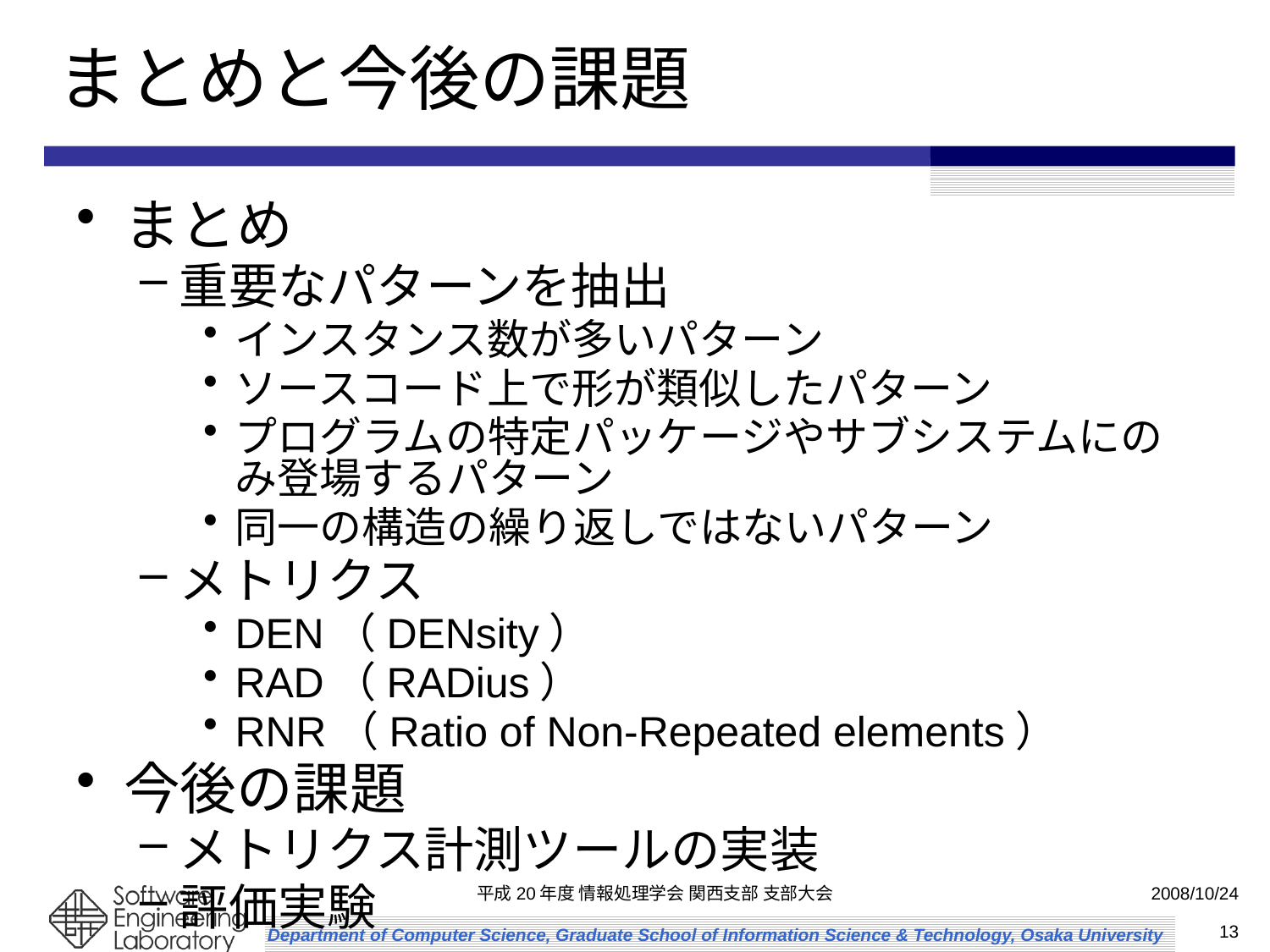

# まとめと今後の課題
まとめ
重要なパターンを抽出
インスタンス数が多いパターン
ソースコード上で形が類似したパターン
プログラムの特定パッケージやサブシステムにのみ登場するパターン
同一の構造の繰り返しではないパターン
メトリクス
DEN（DENsity）
RAD（RADius）
RNR（Ratio of Non-Repeated elements）
今後の課題
メトリクス計測ツールの実装
評価実験
平成20年度 情報処理学会 関西支部 支部大会
2008/10/24
13